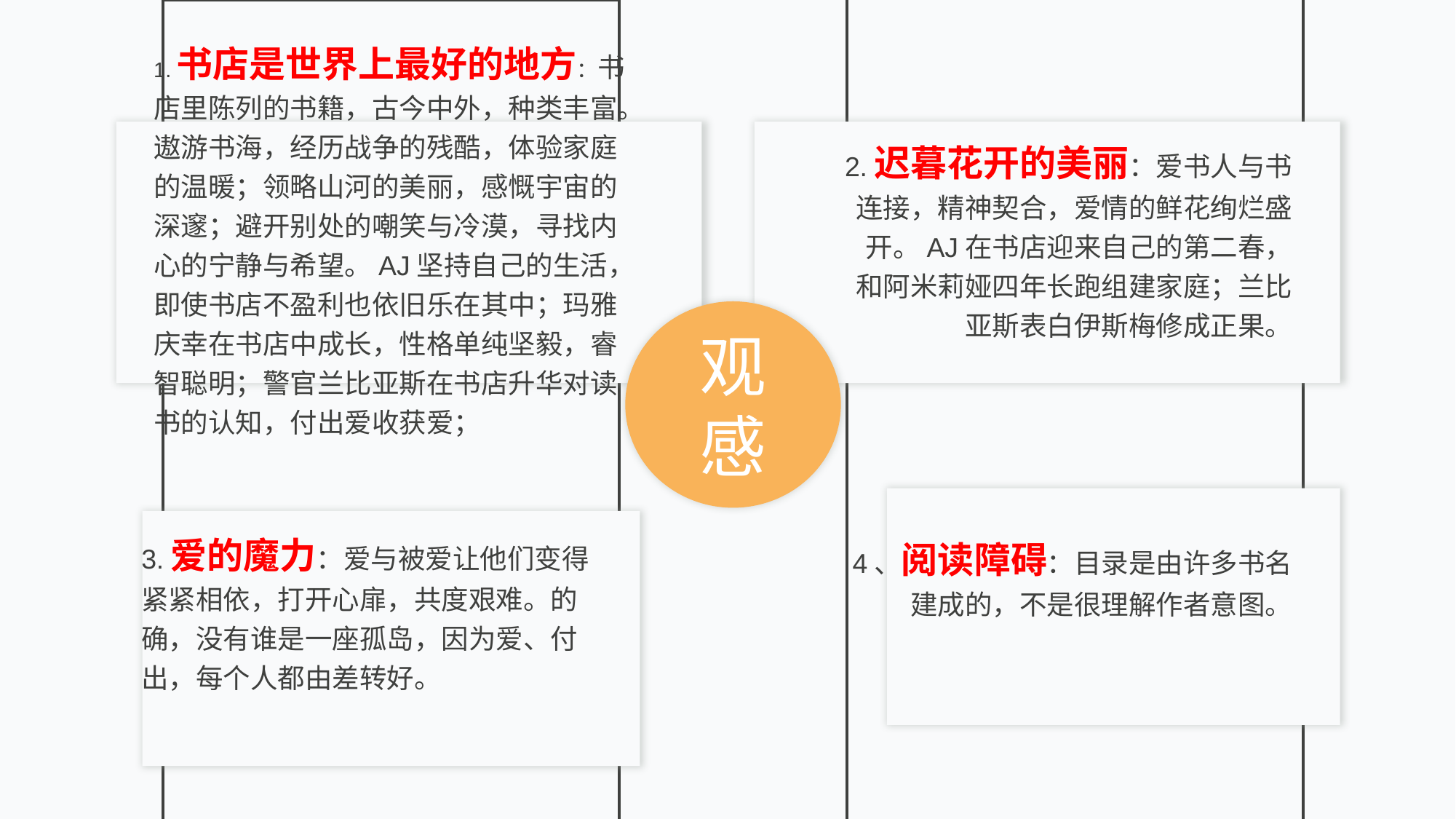

1.书店是世界上最好的地方：书店里陈列的书籍，古今中外，种类丰富。遨游书海，经历战争的残酷，体验家庭的温暖；领略山河的美丽，感慨宇宙的深邃；避开别处的嘲笑与冷漠，寻找内心的宁静与希望。AJ坚持自己的生活，即使书店不盈利也依旧乐在其中；玛雅庆幸在书店中成长，性格单纯坚毅，睿智聪明；警官兰比亚斯在书店升华对读书的认知，付出爱收获爱；

2.迟暮花开的美丽：爱书人与书连接，精神契合，爱情的鲜花绚烂盛开。AJ在书店迎来自己的第二春，和阿米莉娅四年长跑组建家庭；兰比亚斯表白伊斯梅修成正果。
观感

3.爱的魔力：爱与被爱让他们变得紧紧相依，打开心扉，共度艰难。的确，没有谁是一座孤岛，因为爱、付出，每个人都由差转好。
4、阅读障碍：目录是由许多书名建成的，不是很理解作者意图。